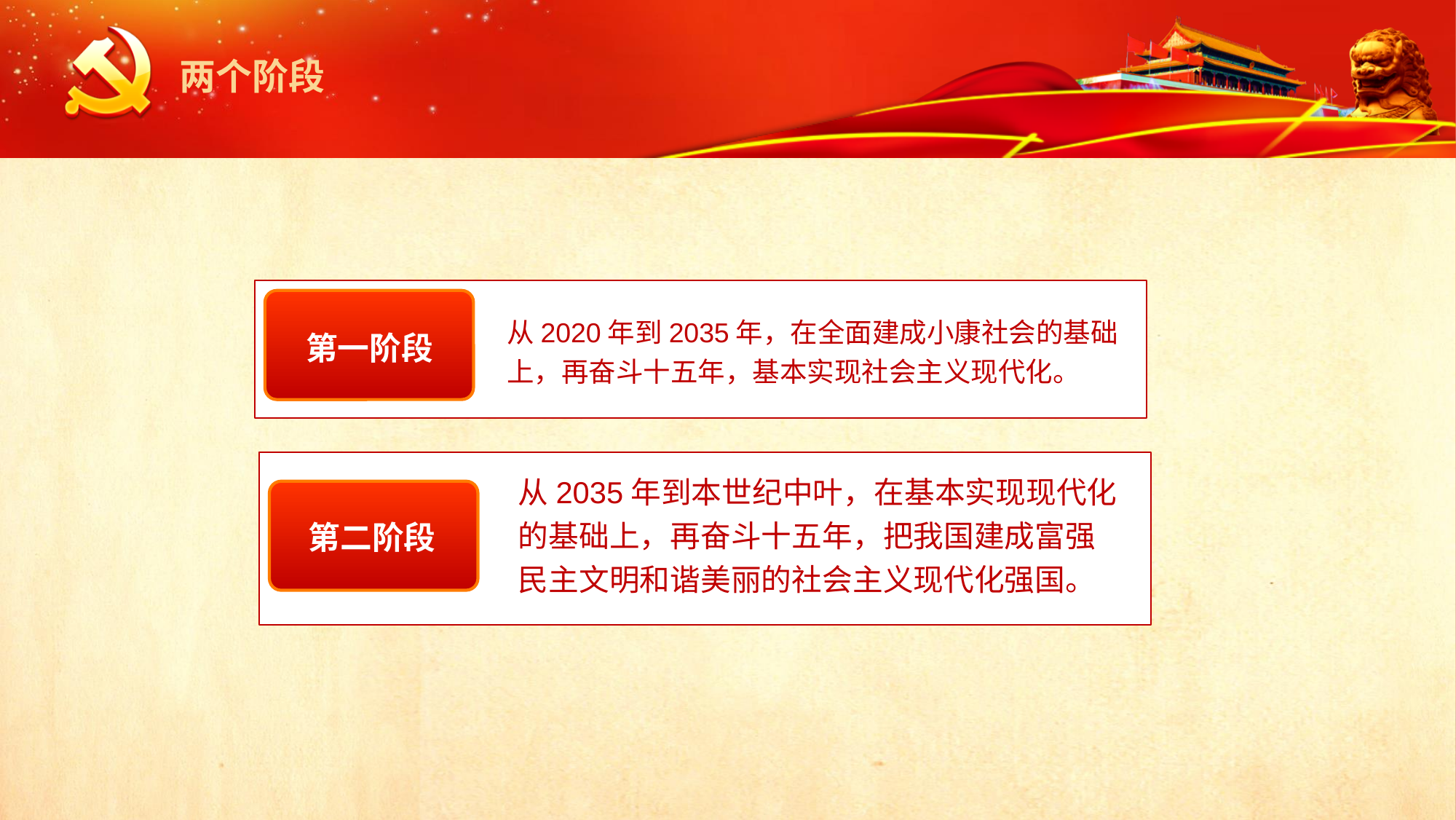

两个阶段

第一阶段
从2020年到2035年，在全面建成小康社会的基础上，再奋斗十五年，基本实现社会主义现代化。

从2035年到本世纪中叶，在基本实现现代化的基础上，再奋斗十五年，把我国建成富强民主文明和谐美丽的社会主义现代化强国。

第二阶段